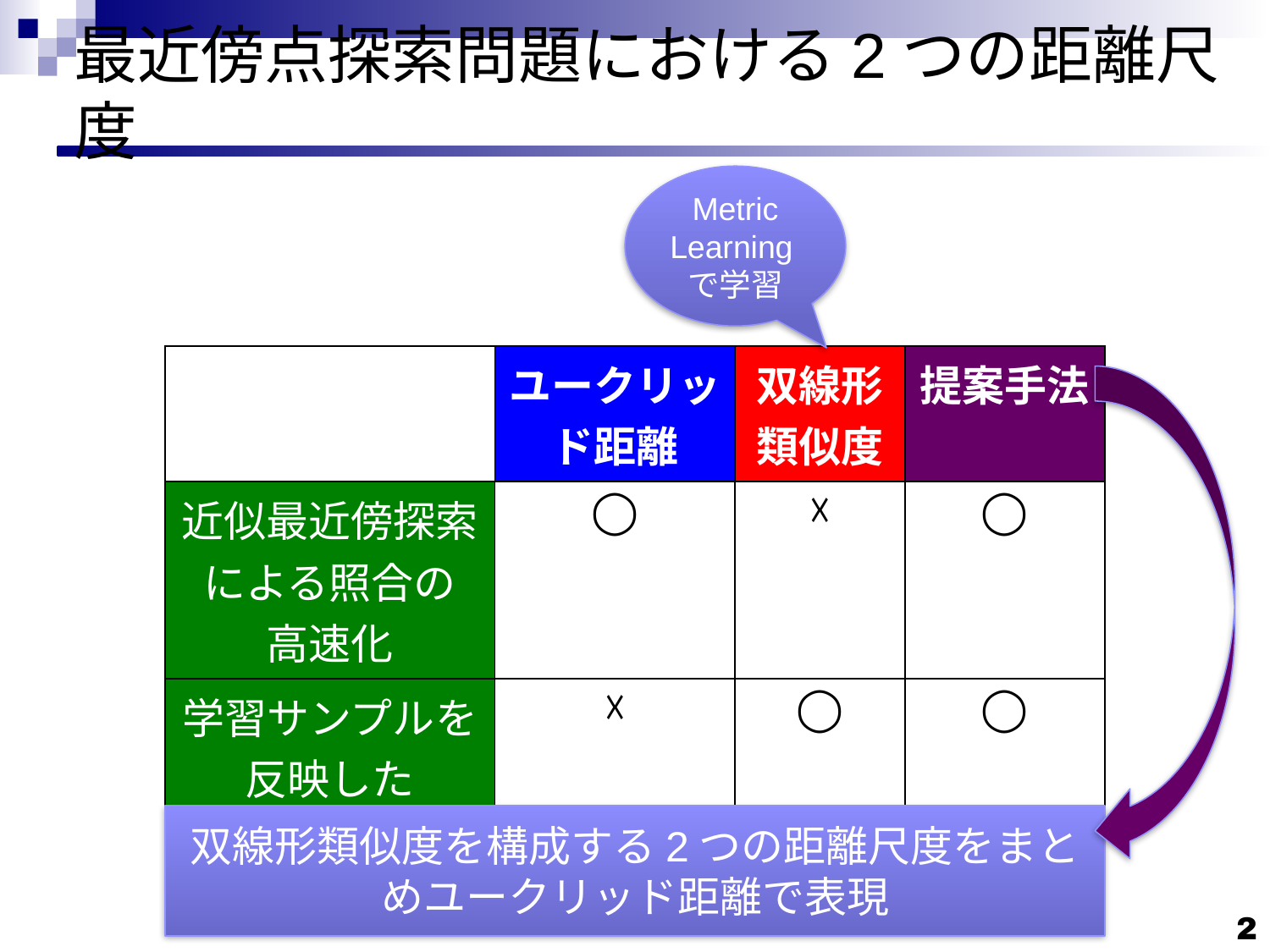

# 最近傍点探索問題における2つの距離尺度
Metric Learningで学習
|  | ユークリッド距離 | 双線形類似度 | 提案手法 |
| --- | --- | --- | --- |
| 近似最近傍探索による照合の 高速化 | ◯ | ☓ | ◯ |
| 学習サンプルを反映した 距離尺度 | ☓ | ◯ | ◯ |

双線形類似度を構成する2つの距離尺度をまとめユークリッド距離で表現
2